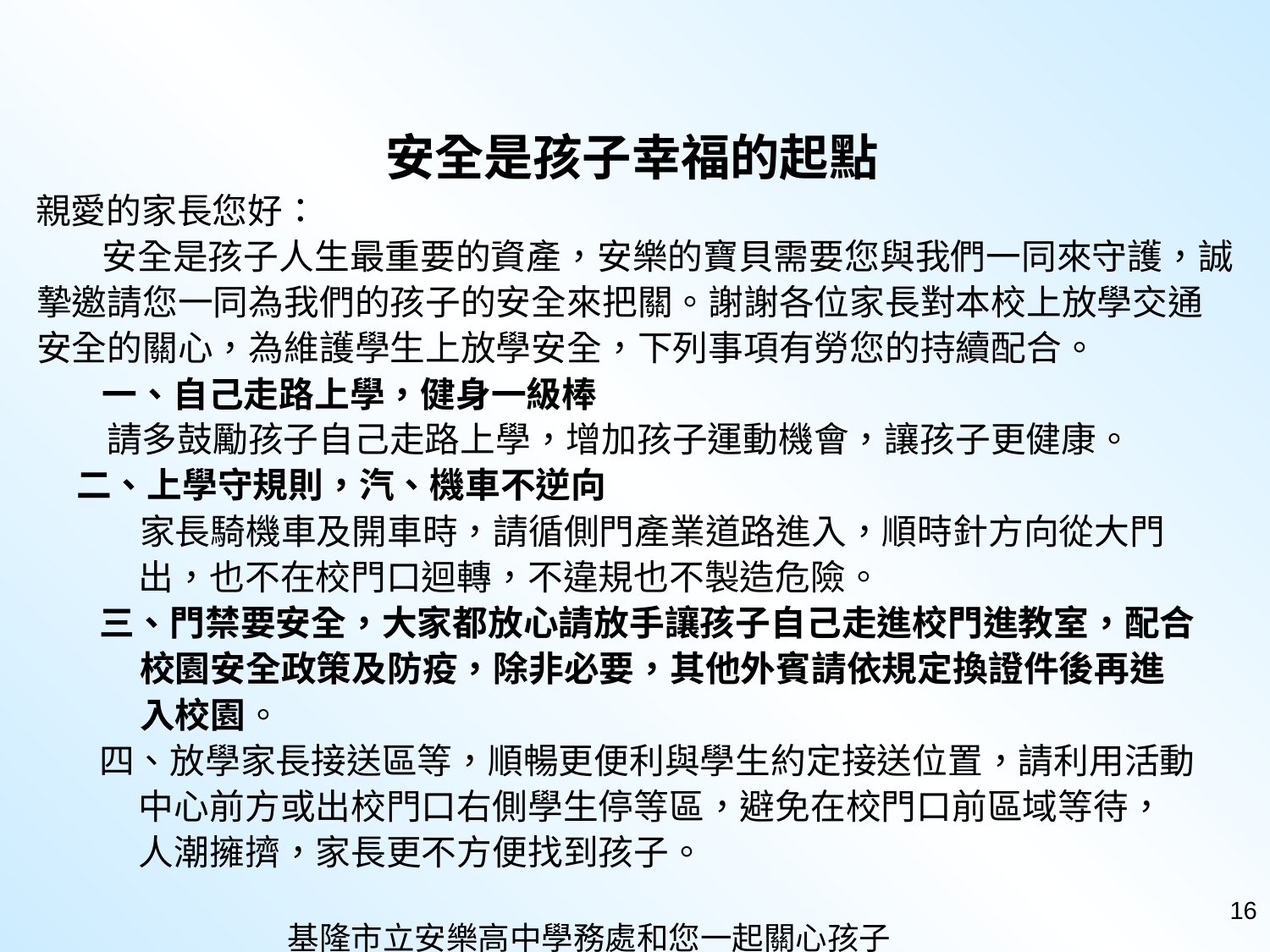

安全是孩子幸福的起點
親愛的家長您好：
 安全是孩子人生最重要的資產，安樂的寶貝需要您與我們一同來守護，誠摯邀請您一同為我們的孩子的安全來把關。謝謝各位家長對本校上放學交通安全的關心，為維護學生上放學安全，下列事項有勞您的持續配合。
 一、自己走路上學，健身一級棒
        請多鼓勵孩子自己走路上學，增加孩子運動機會，讓孩子更健康。
    二、上學守規則，汽、機車不逆向
    家長騎機車及開車時，請循側門產業道路進入，順時針方向從大門
    出，也不在校門口迴轉，不違規也不製造危險。
三、門禁要安全，大家都放心請放手讓孩子自己走進校門進教室，配合
    校園安全政策及防疫，除非必要，其他外賓請依規定換證件後再進
    入校園。
四、放學家長接送區等，順暢更便利與學生約定接送位置，請利用活動
    中心前方或出校門口右側學生停等區，避免在校門口前區域等待，
    人潮擁擠，家長更不方便找到孩子。

                                  基隆市立安樂高中學務處和您一起關心孩子
16